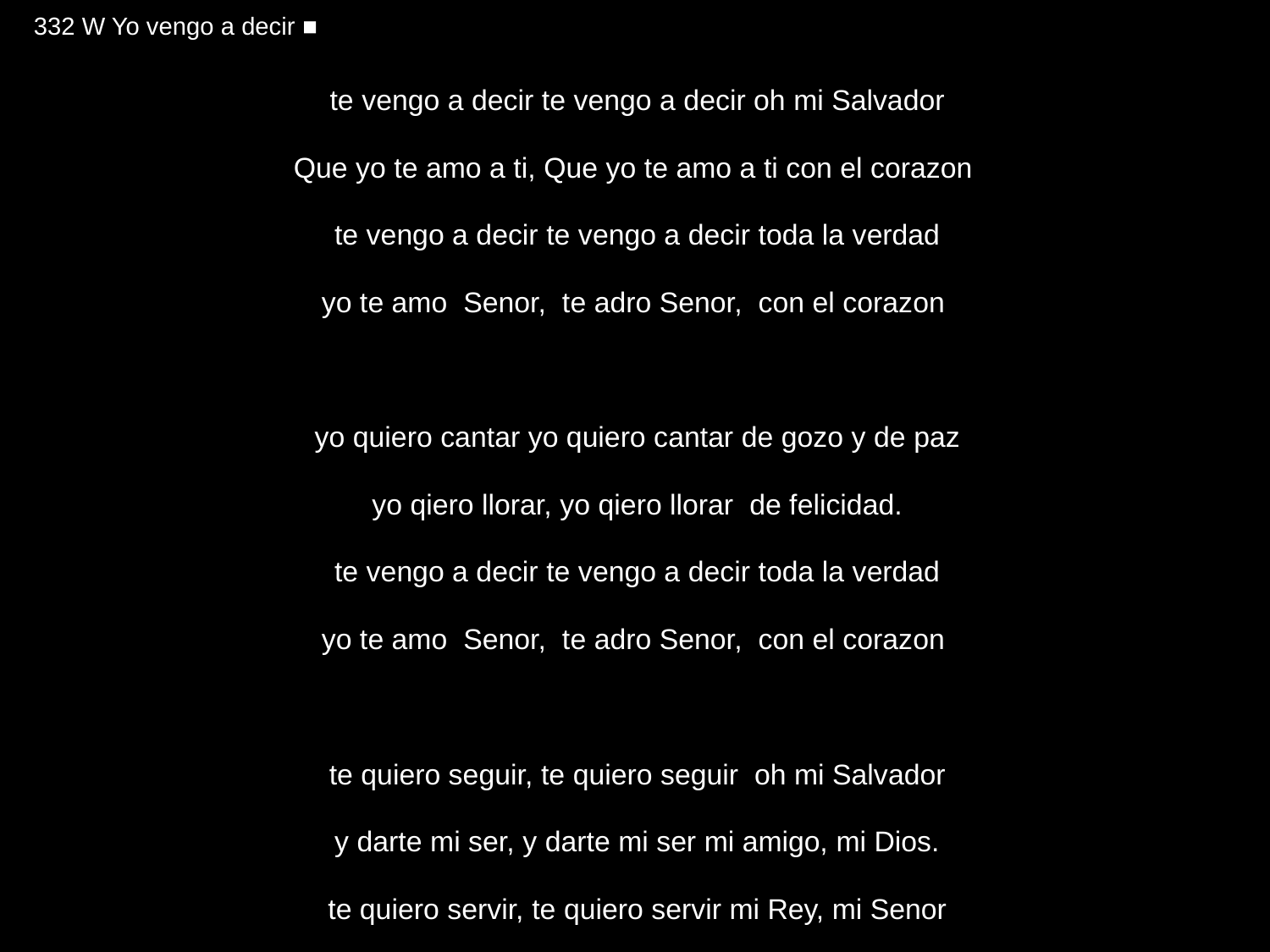

よべんごあでしーる
★W
332 W Yo vengo a decir ■
te vengo a decir te vengo a decir oh mi Salvador
Que yo te amo a ti, Que yo te amo a ti con el corazon
te vengo a decir te vengo a decir toda la verdad
yo te amo  Senor,  te adro Senor,  con el corazon

yo quiero cantar yo quiero cantar de gozo y de paz
yo qiero llorar, yo qiero llorar  de felicidad.
te vengo a decir te vengo a decir toda la verdad
yo te amo  Senor,  te adro Senor,  con el corazon

te quiero seguir, te quiero seguir  oh mi Salvador
y darte mi ser, y darte mi ser mi amigo, mi Dios.
te quiero servir, te quiero servir mi Rey, mi Senor
te vengo a poner todo lo que soy; recibelo Dios.
★５